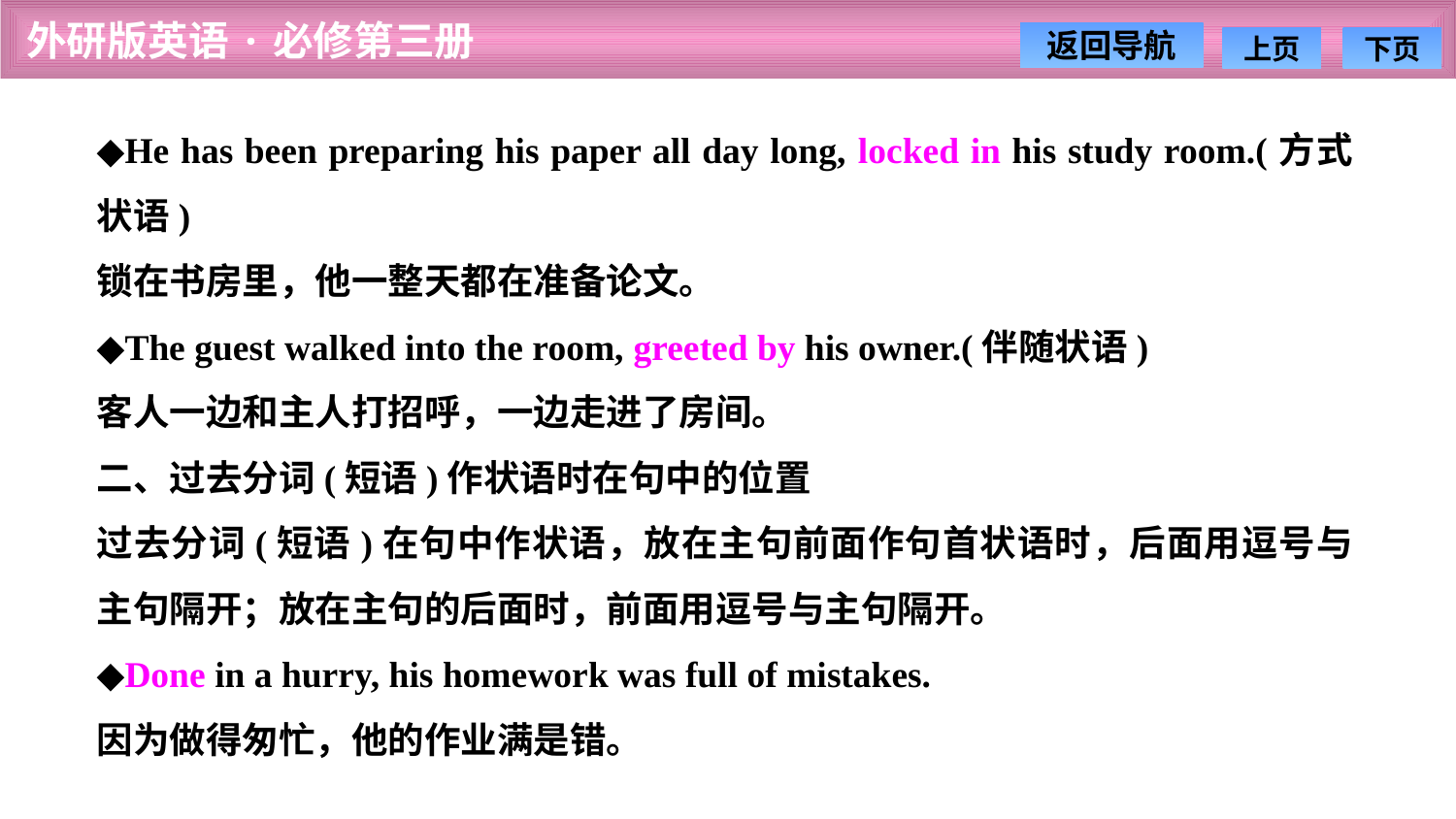

◆He has been preparing his paper all day long, locked in his study room.(方式状语)
锁在书房里，他一整天都在准备论文。
◆The guest walked into the room, greeted by his owner.(伴随状语)
客人一边和主人打招呼，一边走进了房间。
二、过去分词(短语)作状语时在句中的位置
过去分词(短语)在句中作状语，放在主句前面作句首状语时，后面用逗号与主句隔开；放在主句的后面时，前面用逗号与主句隔开。
◆Done in a hurry, his homework was full of mistakes.
因为做得匆忙，他的作业满是错。